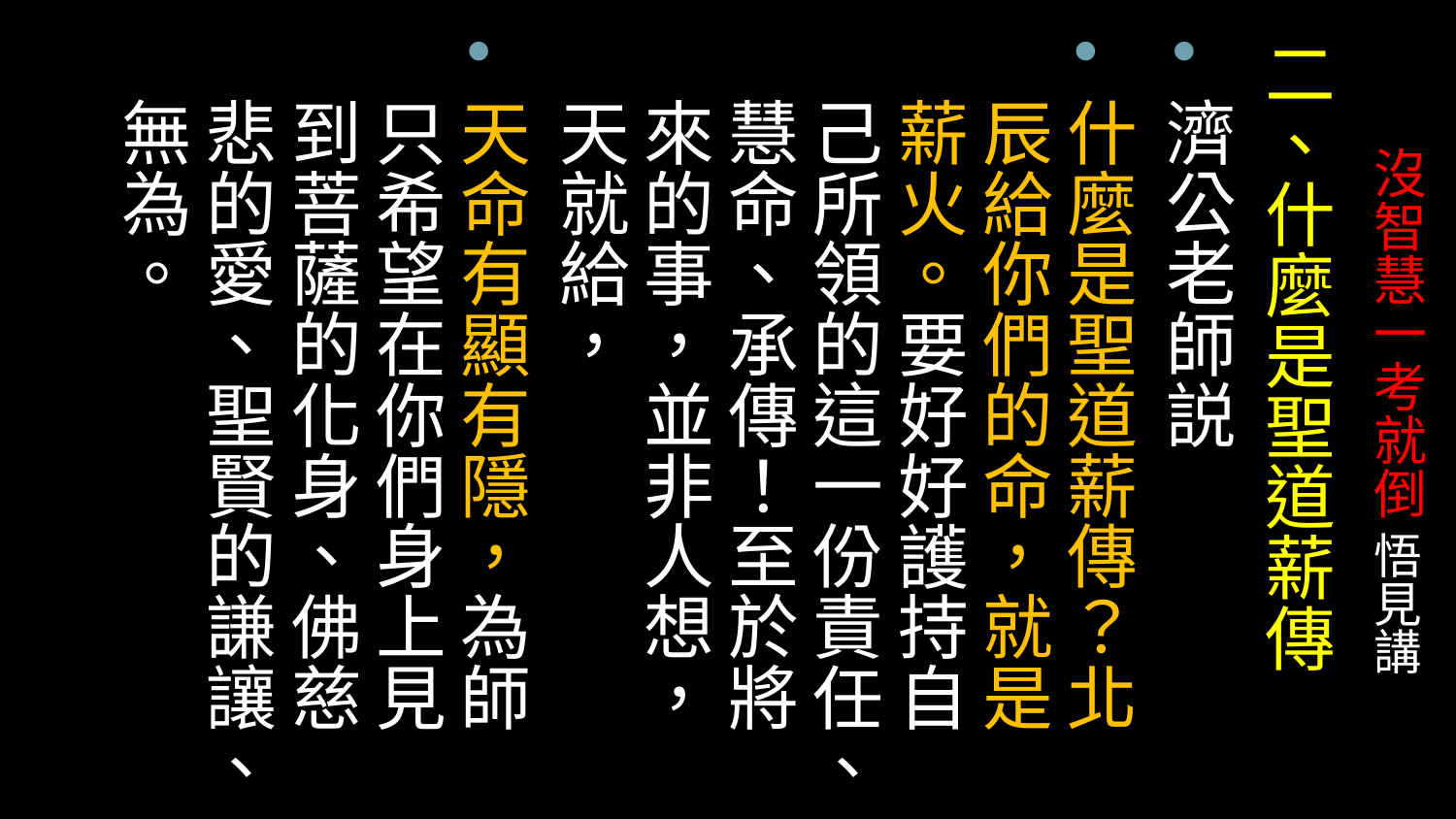

二、什麼是聖道薪傳
濟公老師説
什麼是聖道薪傳？北辰給你們的命，就是薪火。要好好護持自己所領的這一份責任、慧命、承傳！至於將來的事，並非人想，天就給，
天命有顯有隱，為師只希望在你們身上見到菩薩的化身、佛慈悲的愛、聖賢的謙讓、無為。

# 沒智慧一考就倒 悟見講